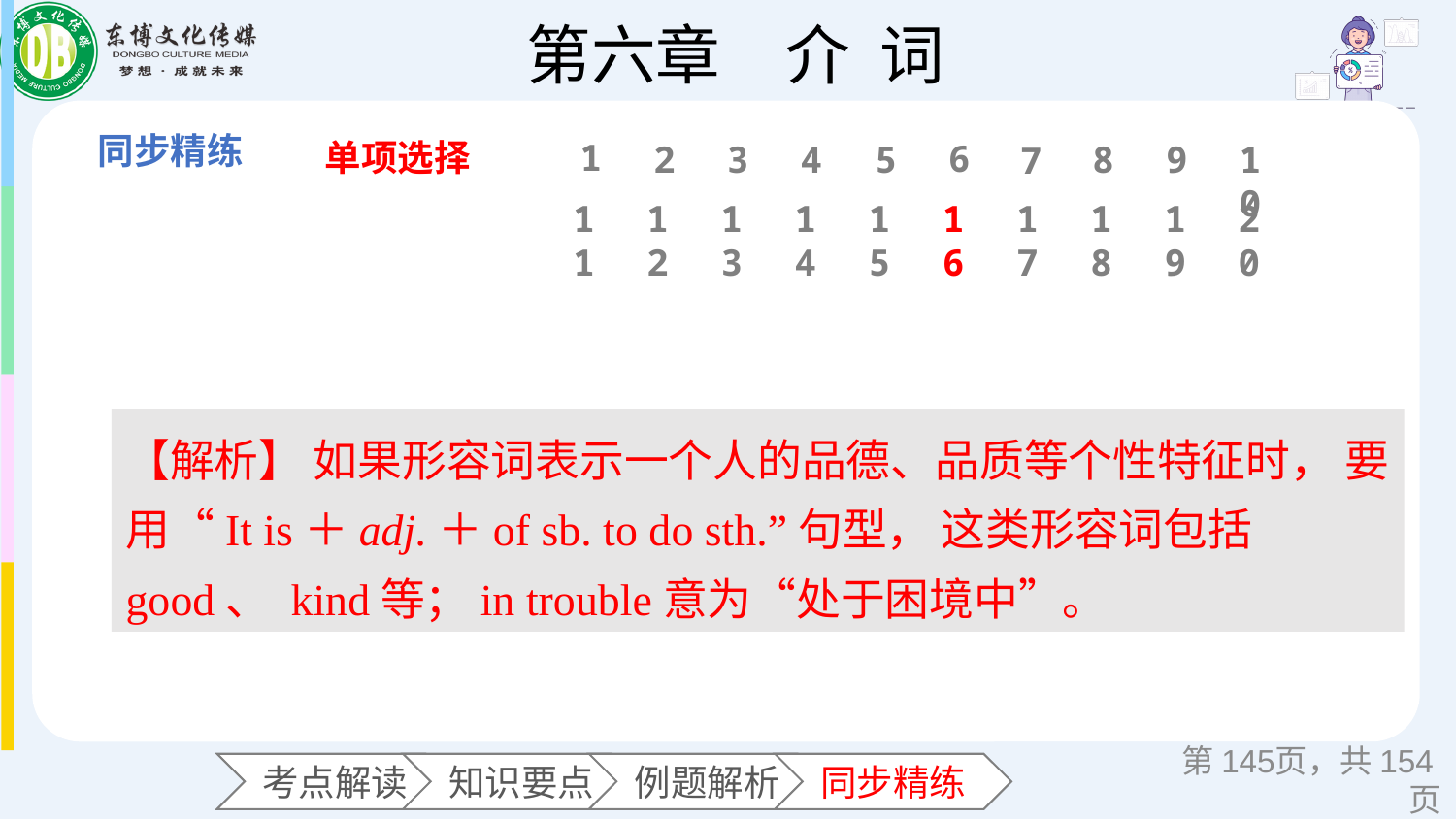

单项选择
1
6
2
3
4
5
8
9
10
7
11
12
13
14
15
16
17
18
19
20
【解析】 如果形容词表示一个人的品德、品质等个性特征时， 要用“It is＋adj.＋of sb. to do sth.”句型， 这类形容词包括good、 kind等；in trouble意为“处于困境中”。
第145页，共154页